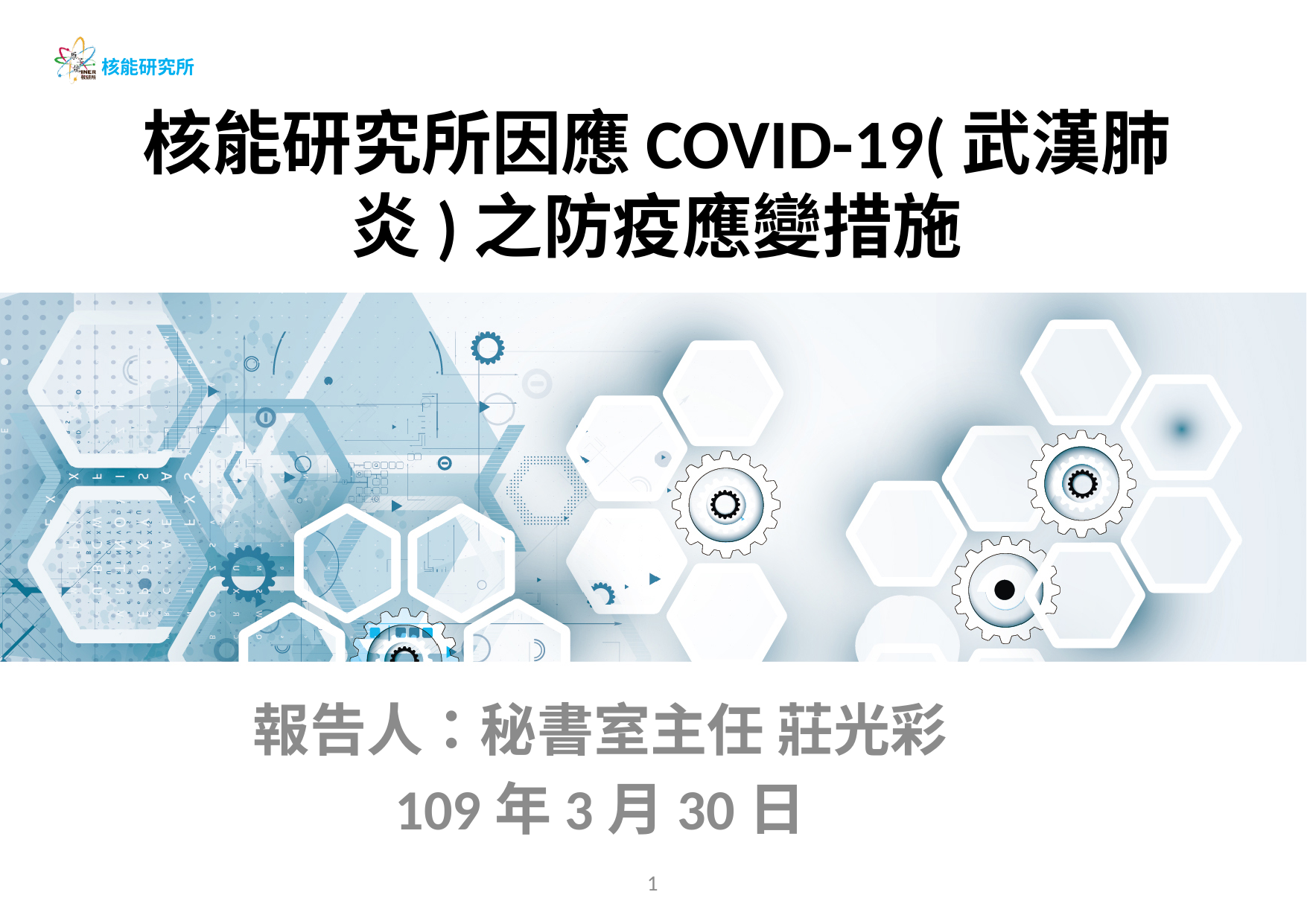

# 核能研究所因應COVID-19(武漢肺炎)之防疫應變措施
報告人：秘書室主任 莊光彩
109年3月30日
1